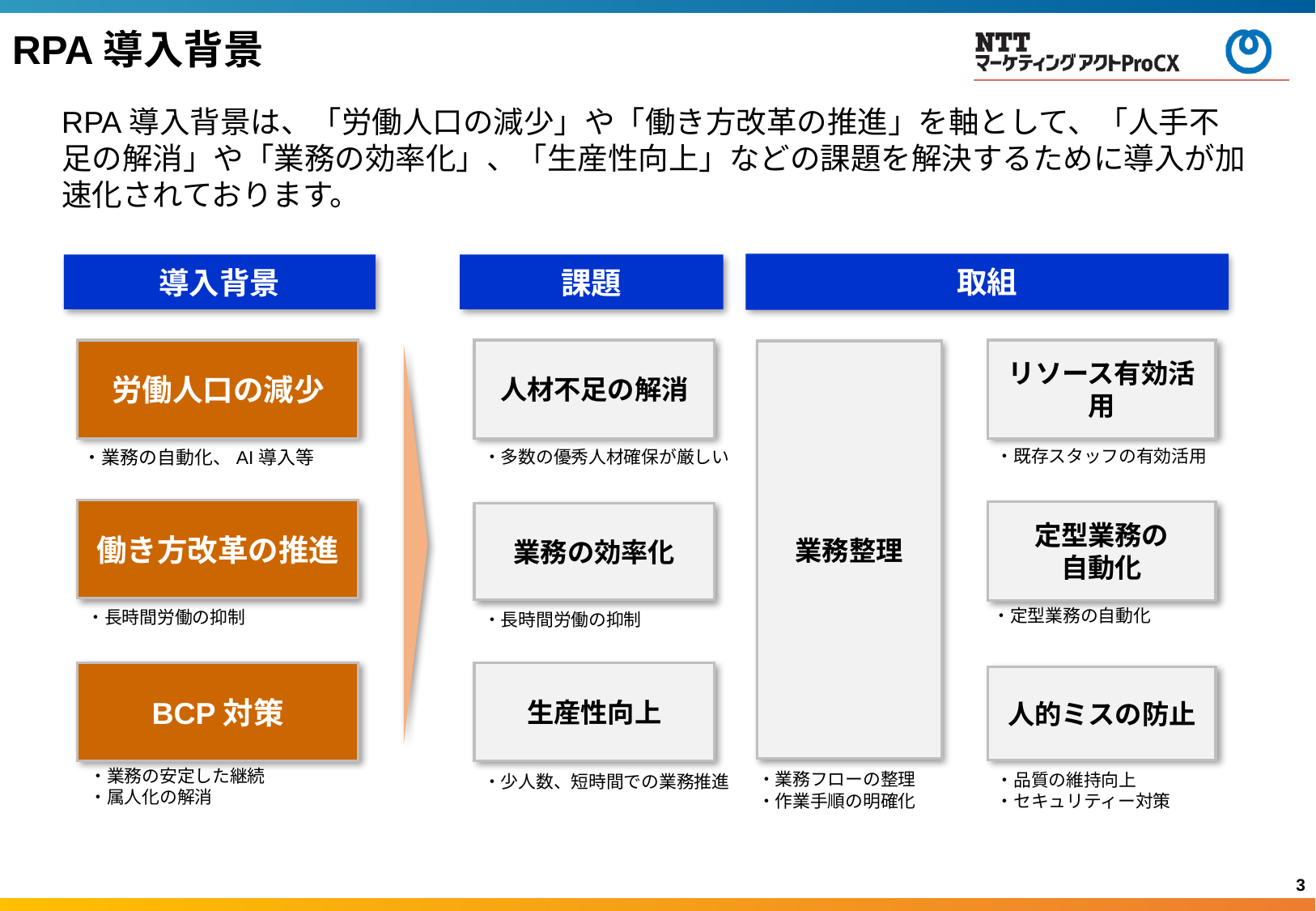

RPA導入背景
RPA導入背景は、「労働人口の減少」や「働き方改革の推進」を軸として、「人手不足の解消」や「業務の効率化」、「生産性向上」などの課題を解決するために導入が加速化されております。
取組
導入背景
課題
労働人口の減少
人材不足の解消
リソース有効活用
業務整理
・既存スタッフの有効活用
・業務の自動化、AI導入等
・多数の優秀人材確保が厳しい
働き方改革の推進
定型業務の
自動化
業務の効率化

・定型業務の自動化
・長時間労働の抑制
・長時間労働の抑制
BCP対策
生産性向上
人的ミスの防止
・業務の安定した継続
・属人化の解消
・業務フローの整理
・作業手順の明確化
・品質の維持向上
・セキュリティー対策
・少人数、短時間での業務推進
3